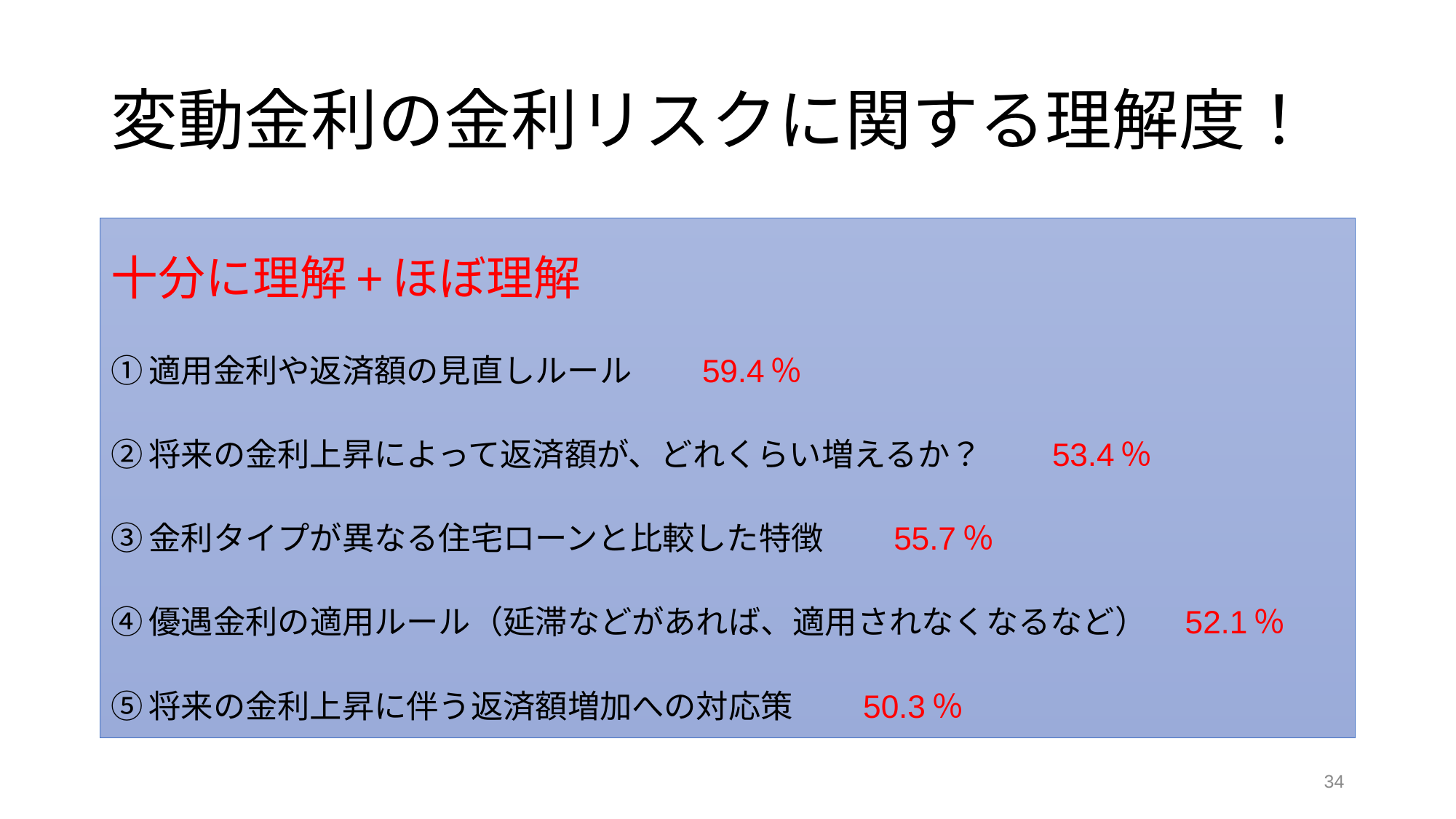

# 変動金利の金利リスクに関する理解度！

十分に理解+ほぼ理解

①適用金利や返済額の見直しルール　　59.4％

②将来の金利上昇によって返済額が、どれくらい増えるか？　　53.4％

③金利タイプが異なる住宅ローンと比較した特徴　　55.7％

④優遇金利の適用ルール（延滞などがあれば、適用されなくなるなど）　52.1％

⑤将来の金利上昇に伴う返済額増加への対応策　　50.3％
34